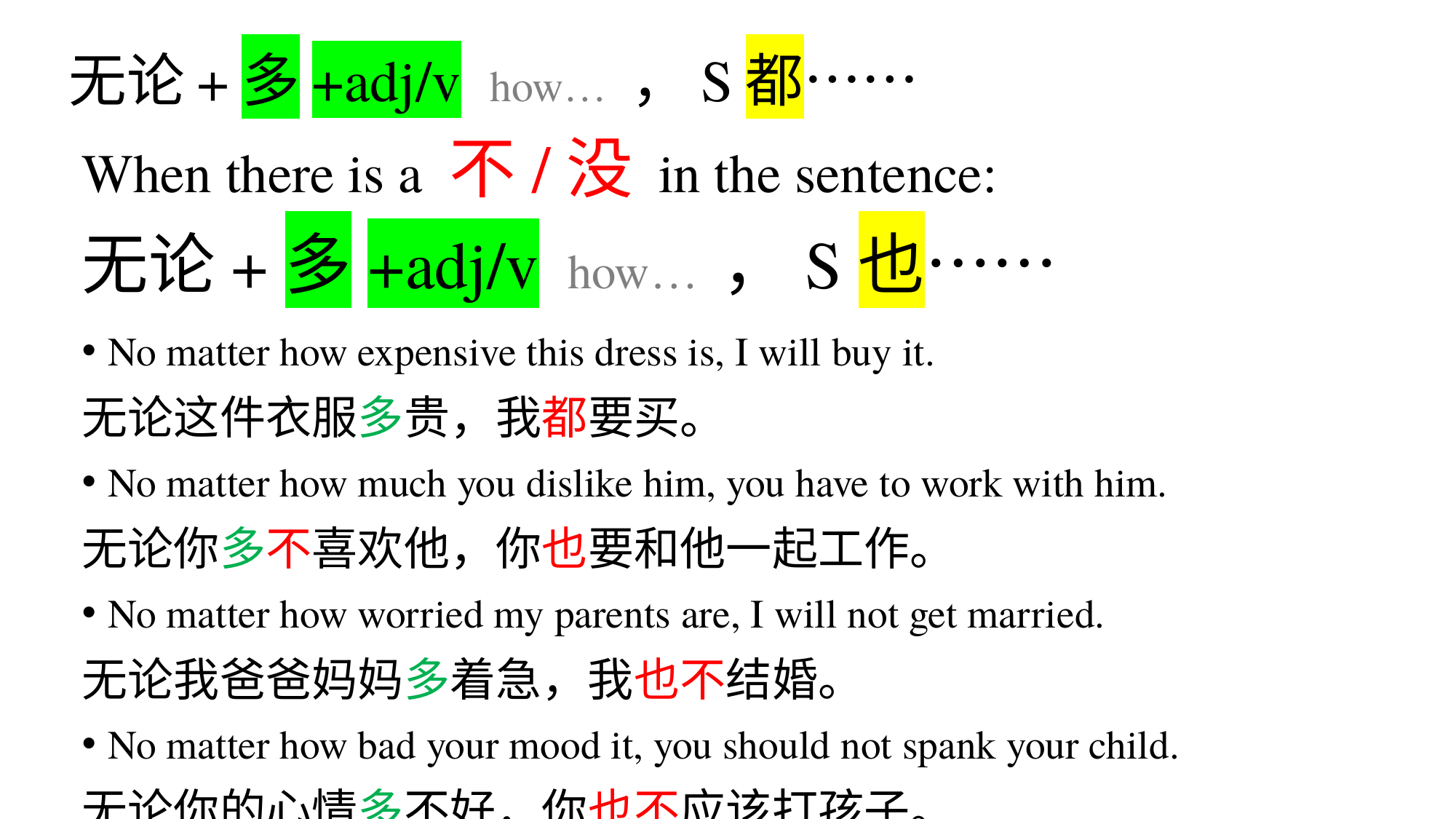

无论+多+adj/v  how… ，S都……
# When there is a 不/没 in the sentence: 无论+多+adj/v  how… ，S也……
No matter how expensive this dress is, I will buy it.
无论这件衣服多贵，我都要买。
No matter how much you dislike him, you have to work with him.
无论你多不喜欢他，你也要和他一起工作。
No matter how worried my parents are, I will not get married.
无论我爸爸妈妈多着急，我也不结婚。
No matter how bad your mood it, you should not spank your child.
无论你的心情多不好，你也不应该打孩子。